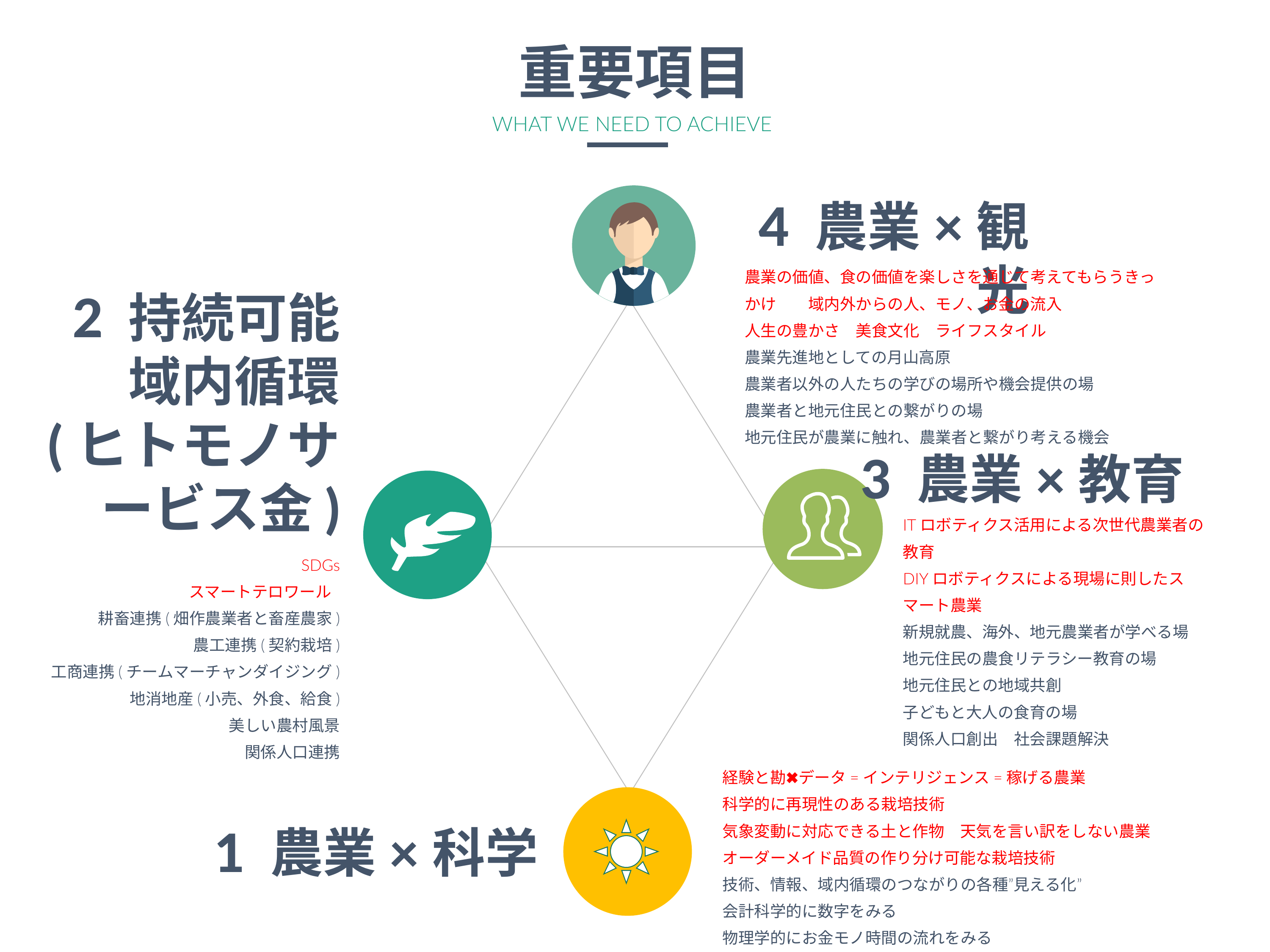

重要項目
 WHAT WE NEED TO ACHIEVE

4 農業×観光
農業の価値、食の価値を楽しさを通じて考えてもらうきっかけ　　域内外からの人、モノ、お金の流入
人生の豊かさ　美食文化　ライフスタイル
農業先進地としての月山高原
農業者以外の人たちの学びの場所や機会提供の場
農業者と地元住民との繋がりの場
地元住民が農業に触れ、農業者と繋がり考える機会
2 持続可能
域内循環
(ヒトモノサービス金)

3 農業×教育

ITロボティクス活用による次世代農業者の教育
DIYロボティクスによる現場に則したスマート農業
新規就農、海外、地元農業者が学べる場
地元住民の農食リテラシー教育の場
地元住民との地域共創
子どもと大人の食育の場
関係人口創出　社会課題解決

SDGs
スマートテロワール
耕畜連携(畑作農業者と畜産農家)
農工連携(契約栽培)
工商連携(チームマーチャンダイジング)
地消地産(小売、外食、給食)
美しい農村風景
関係人口連携

経験と勘✖️データ=インテリジェンス=稼げる農業
科学的に再現性のある栽培技術
気象変動に対応できる土と作物　天気を言い訳をしない農業
オーダーメイド品質の作り分け可能な栽培技術
技術、情報、域内循環のつながりの各種”見える化”
会計科学的に数字をみる
物理学的にお金モノ時間の流れをみる

1 農業×科学